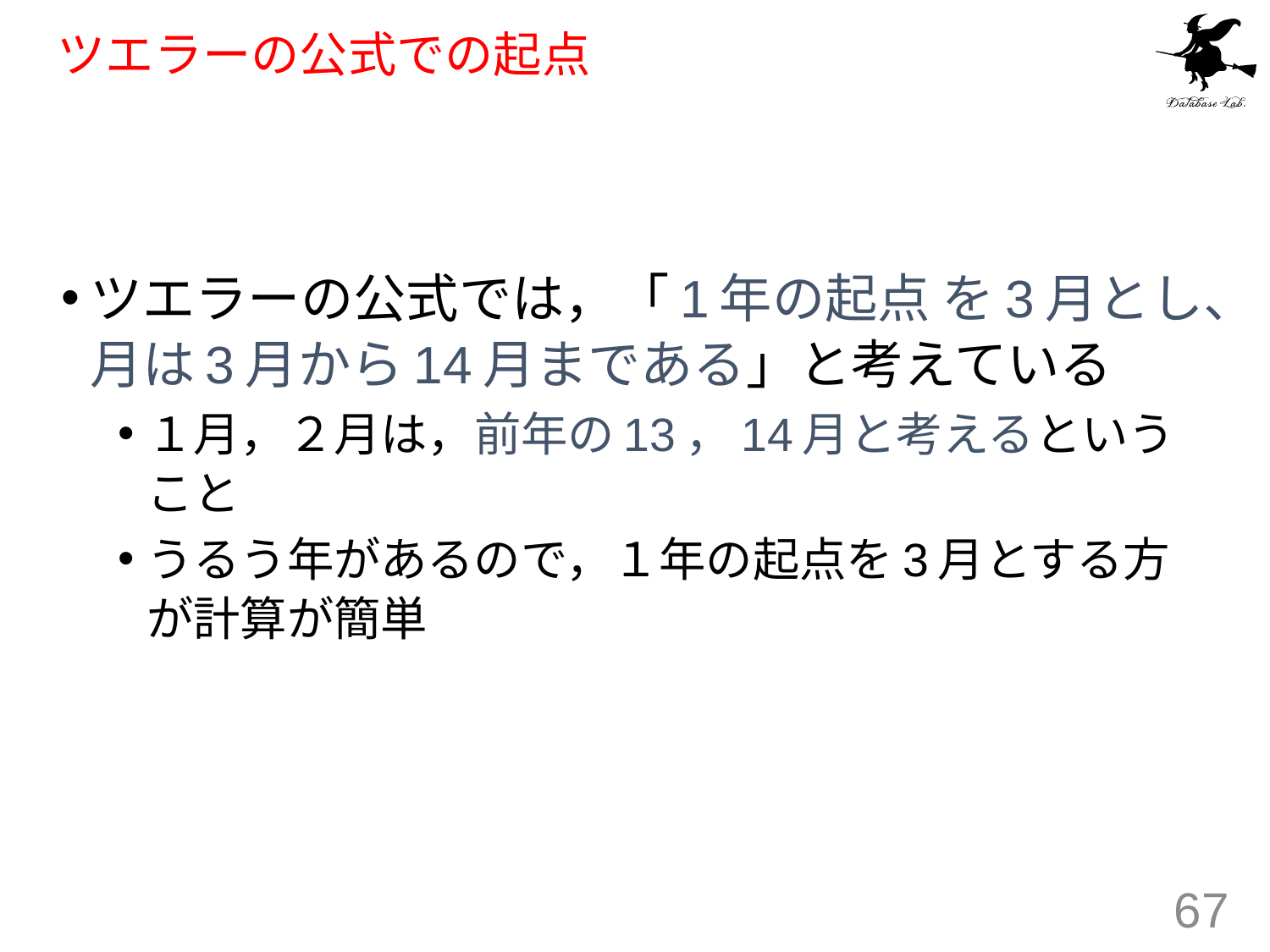

# ツエラーの公式での起点

ツエラーの公式では，「1年の起点 を3月とし、月は3月から14月まである」と考えている
１月，２月は，前年の13，14月と考えるということ
うるう年があるので，１年の起点を3月とする方が計算が簡単

67